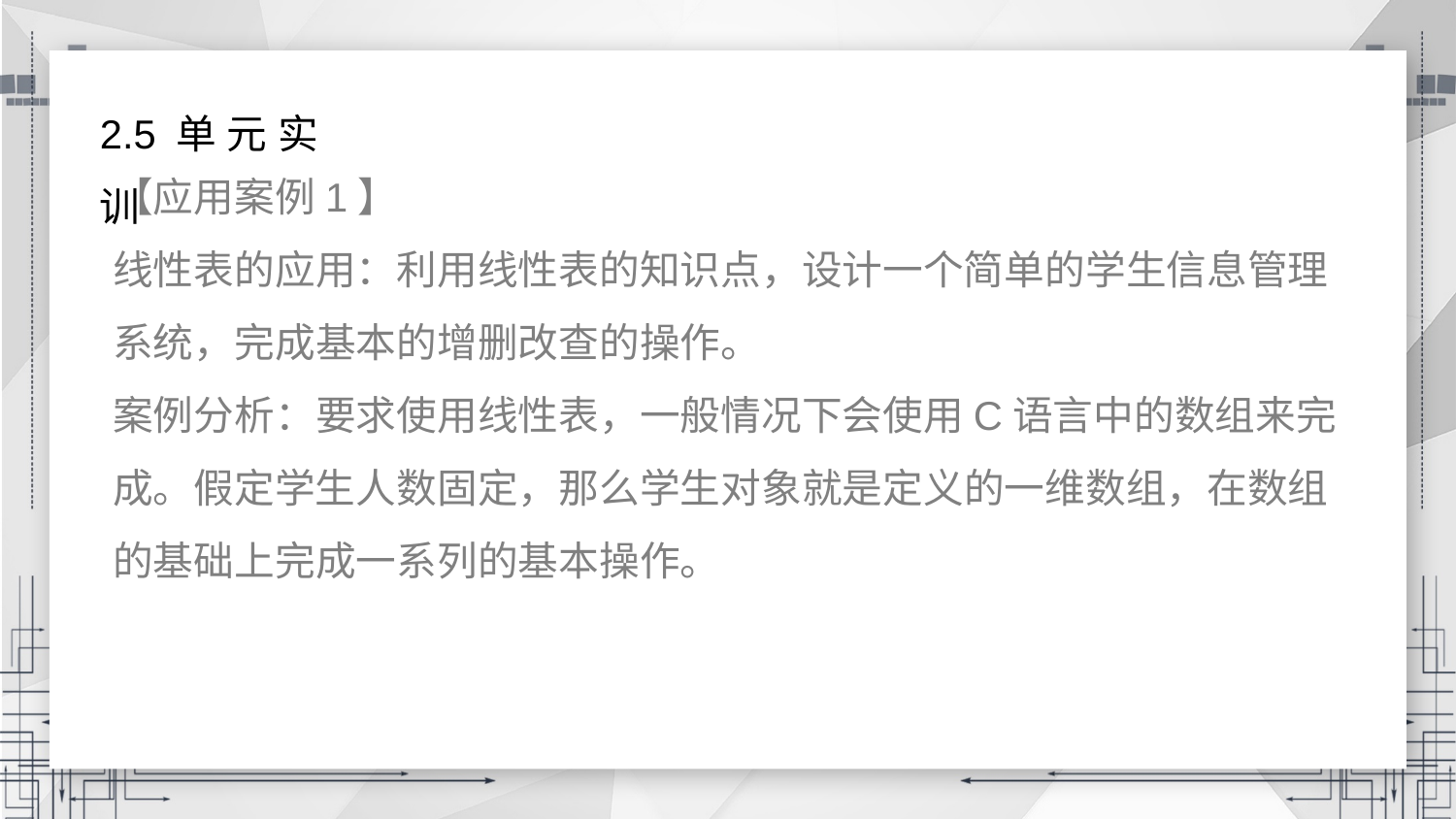

2.5单元实训
【应用案例1】
线性表的应用：利用线性表的知识点，设计一个简单的学生信息管理系统，完成基本的增删改查的操作。
案例分析：要求使用线性表，一般情况下会使用C语言中的数组来完成。假定学生人数固定，那么学生对象就是定义的一维数组，在数组的基础上完成一系列的基本操作。